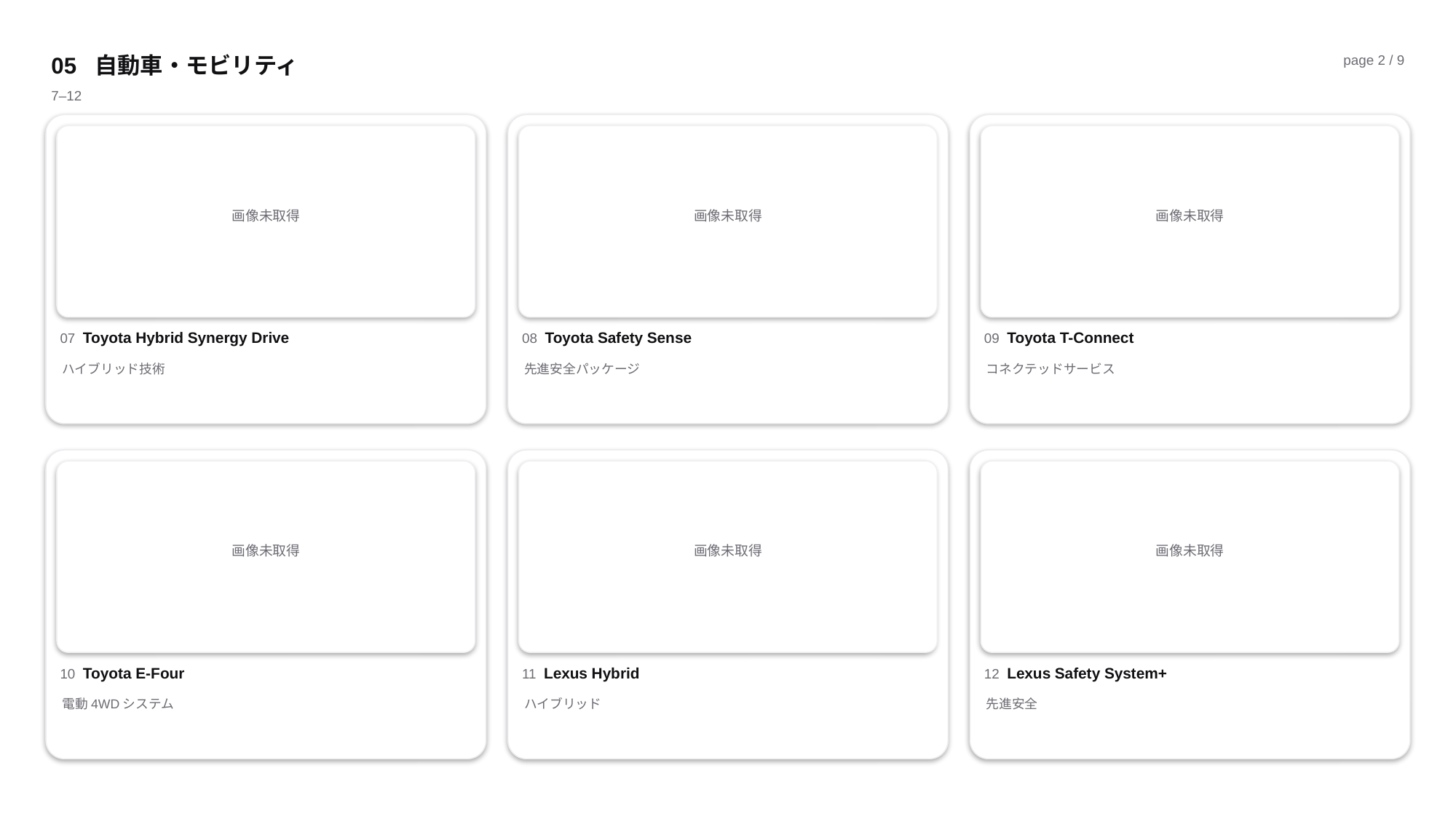

05  自動車・モビリティ
page 2 / 9
7–12

画像未取得
画像未取得
画像未取得
07  Toyota Hybrid Synergy Drive
08  Toyota Safety Sense
09  Toyota T-Connect
ハイブリッド技術
先進安全パッケージ
コネクテッドサービス

画像未取得
画像未取得
画像未取得
10  Toyota E-Four
11  Lexus Hybrid
12  Lexus Safety System+
電動4WDシステム
ハイブリッド
先進安全